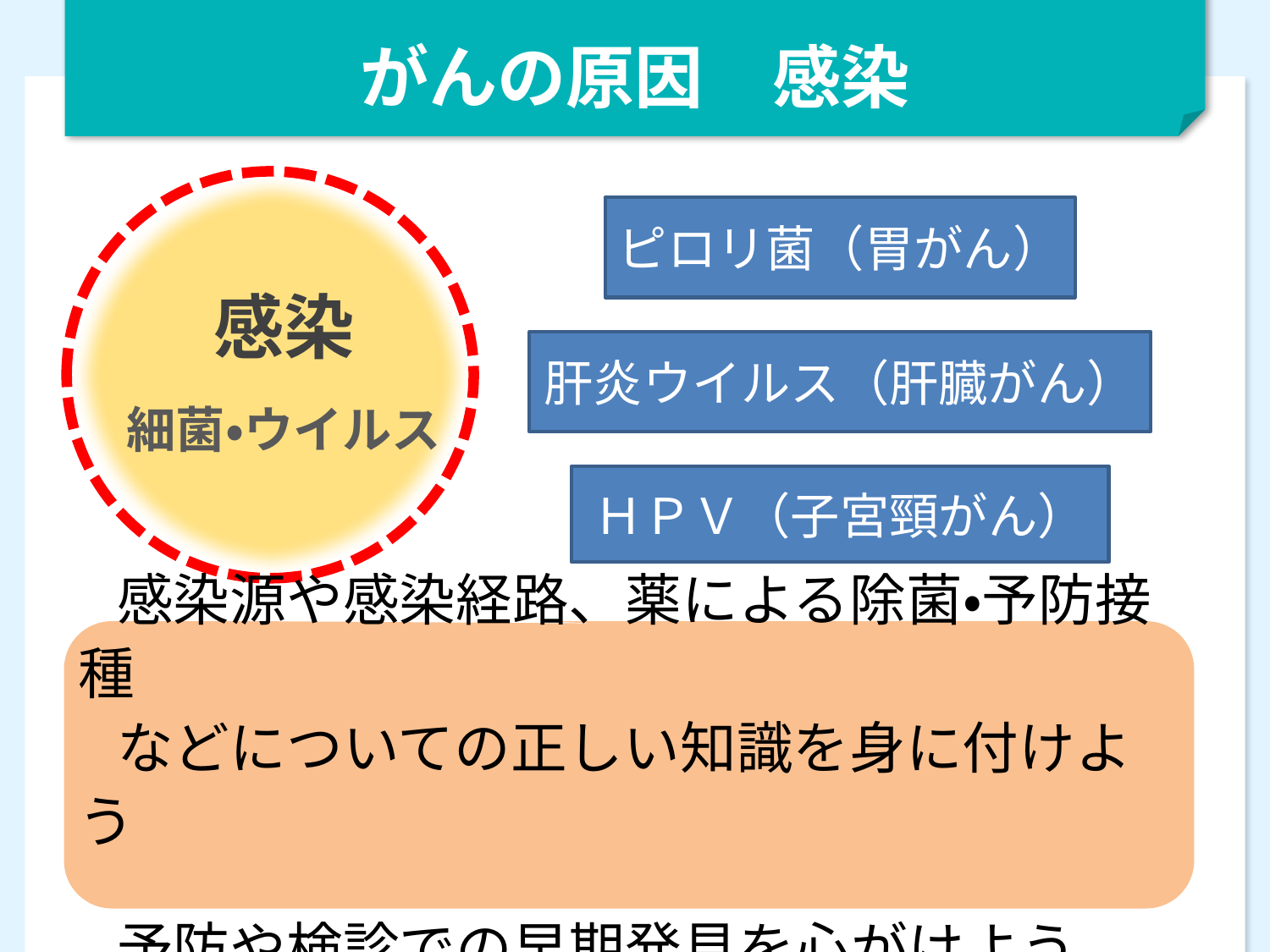

がんの原因　感染

ピロリ菌（胃がん）
感染

細菌・ウイルス
肝炎ウイルス（肝臓がん）
ＨＰＶ（子宮頸がん）
  感染源や感染経路、薬による除菌・予防接種
  などについての正しい知識を身に付けよう

  予防や検診での早期発見を心がけよう